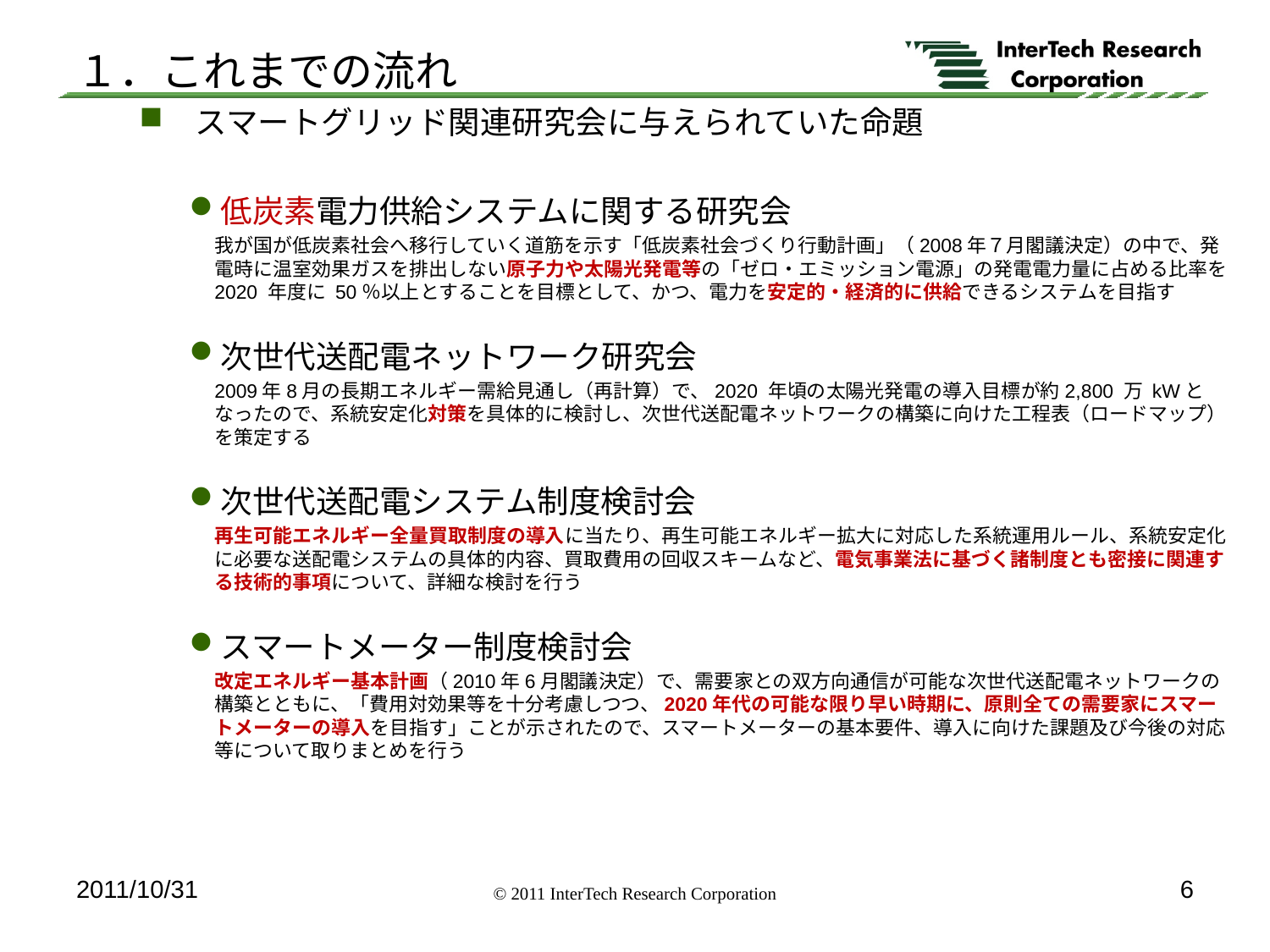

# １．これまでの流れ
　スマートグリッド関連研究会に与えられていた命題

低炭素電力供給システムに関する研究会
我が国が低炭素社会へ移行していく道筋を示す「低炭素社会づくり行動計画」（2008年７月閣議決定）の中で、発電時に温室効果ガスを排出しない原子力や太陽光発電等の「ゼロ・エミッション電源」の発電電力量に占める比率を 2020 年度に 50％以上とすることを目標として、かつ、電力を安定的・経済的に供給できるシステムを目指す

次世代送配電ネットワーク研究会
2009年8月の長期エネルギー需給見通し（再計算）で、2020 年頃の太陽光発電の導入目標が約2,800 万 kWとなったので、系統安定化対策を具体的に検討し、次世代送配電ネットワークの構築に向けた工程表（ロードマップ）を策定する

次世代送配電システム制度検討会
再生可能エネルギー全量買取制度の導入に当たり、再生可能エネルギー拡大に対応した系統運用ルール、系統安定化に必要な送配電システムの具体的内容、買取費用の回収スキームなど、電気事業法に基づく諸制度とも密接に関連する技術的事項について、詳細な検討を行う

スマートメーター制度検討会
改定エネルギー基本計画（2010年6月閣議決定）で、需要家との双方向通信が可能な次世代送配電ネットワークの構築とともに、「費用対効果等を十分考慮しつつ、2020年代の可能な限り早い時期に、原則全ての需要家にスマートメーターの導入を目指す」ことが示されたので、スマートメーターの基本要件、導入に向けた課題及び今後の対応等について取りまとめを行う

2011/10/31
6
© 2011 InterTech Research Corporation